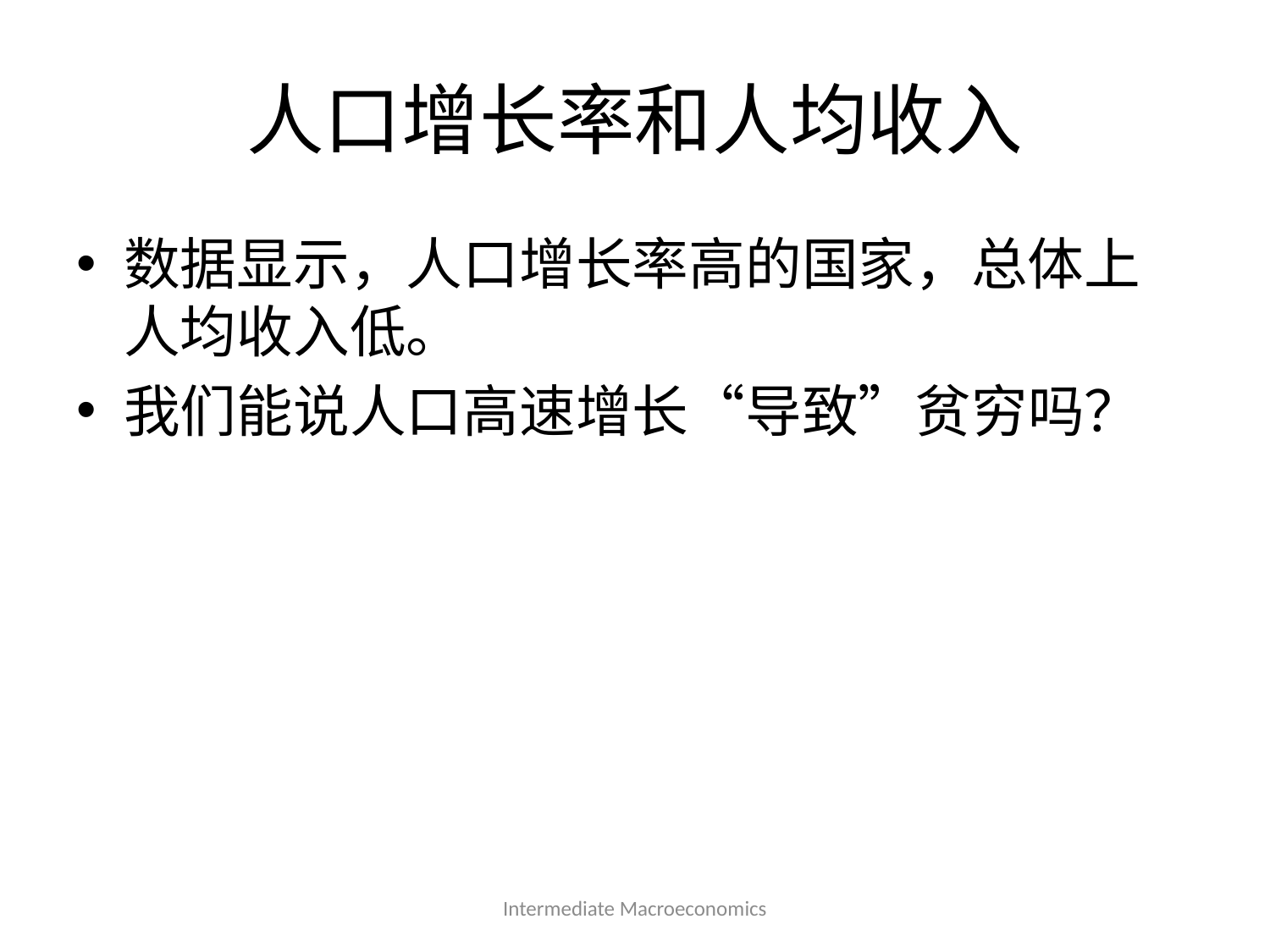

# 人口增长率和人均收入
数据显示，人口增长率高的国家，总体上人均收入低。
我们能说人口高速增长“导致”贫穷吗？
Intermediate Macroeconomics